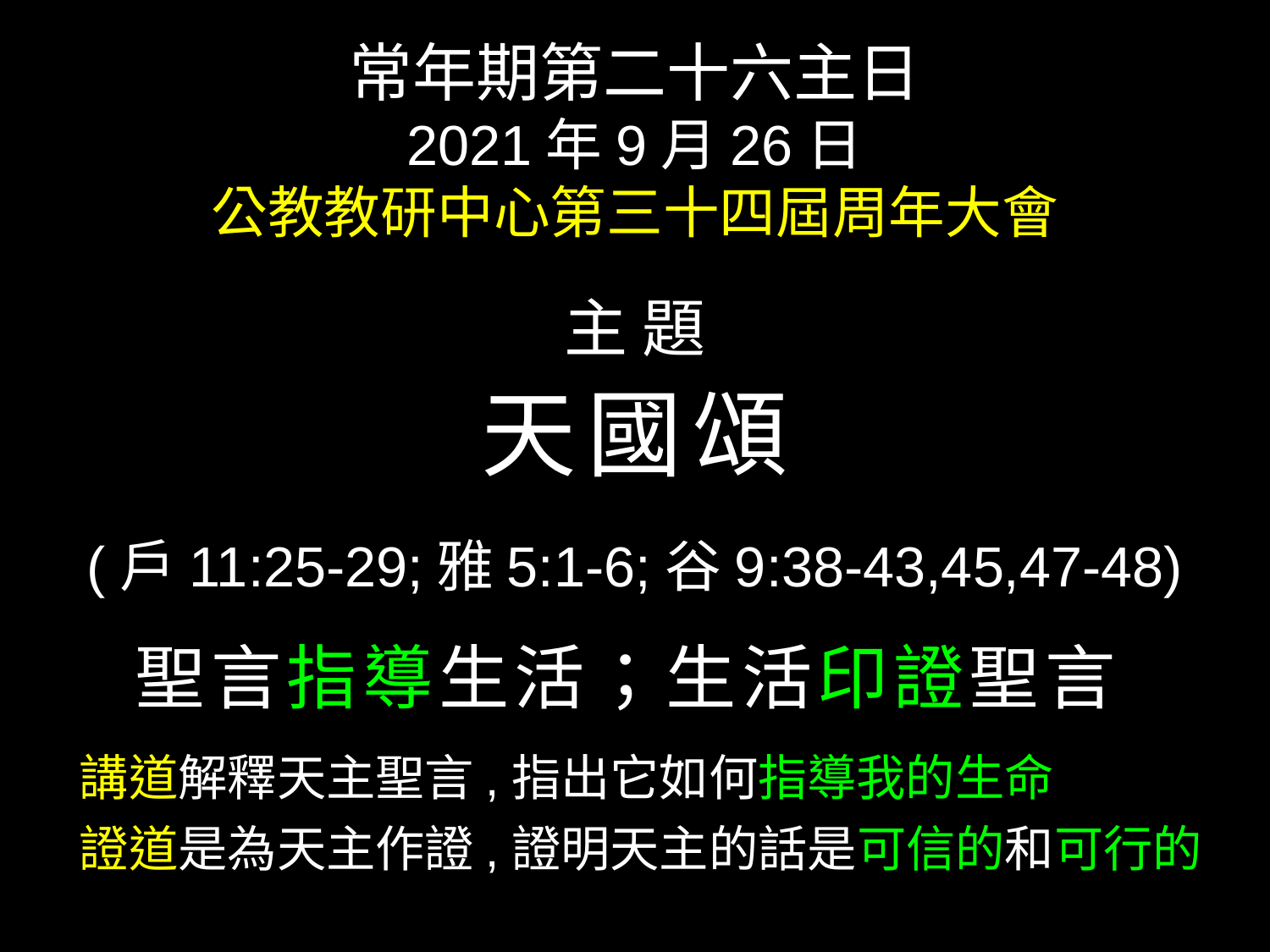

常年期第二十六主日
2021年9月26日
公教教研中心第三十四屆周年大會

主 題
天國頌
(戶11:25-29;雅5:1-6;谷9:38-43,45,47-48)
     聖言指導生活；生活印證聖言
     講道解釋天主聖言,指出它如何指導我的生命
     證道是為天主作證,證明天主的話是可信的和可行的